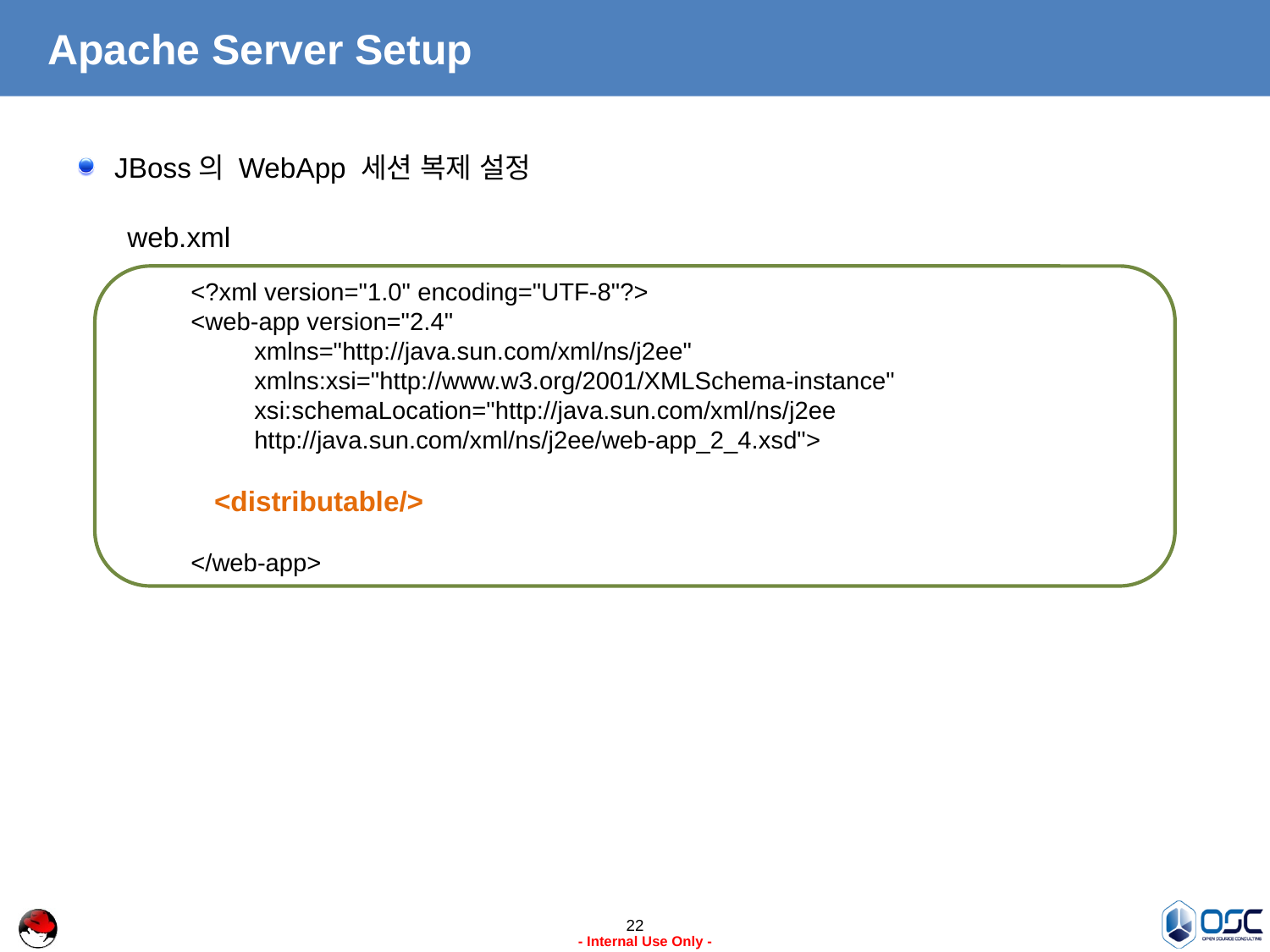

# Apache Server Setup
JBoss의 WebApp 세션 복제 설정
web.xml

<?xml version="1.0" encoding="UTF-8"?>
<web-app version="2.4"
xmlns="http://java.sun.com/xml/ns/j2ee"
xmlns:xsi="http://www.w3.org/2001/XMLSchema-instance"
xsi:schemaLocation="http://java.sun.com/xml/ns/j2ee
http://java.sun.com/xml/ns/j2ee/web-app_2_4.xsd">

   <distributable/>

</web-app>